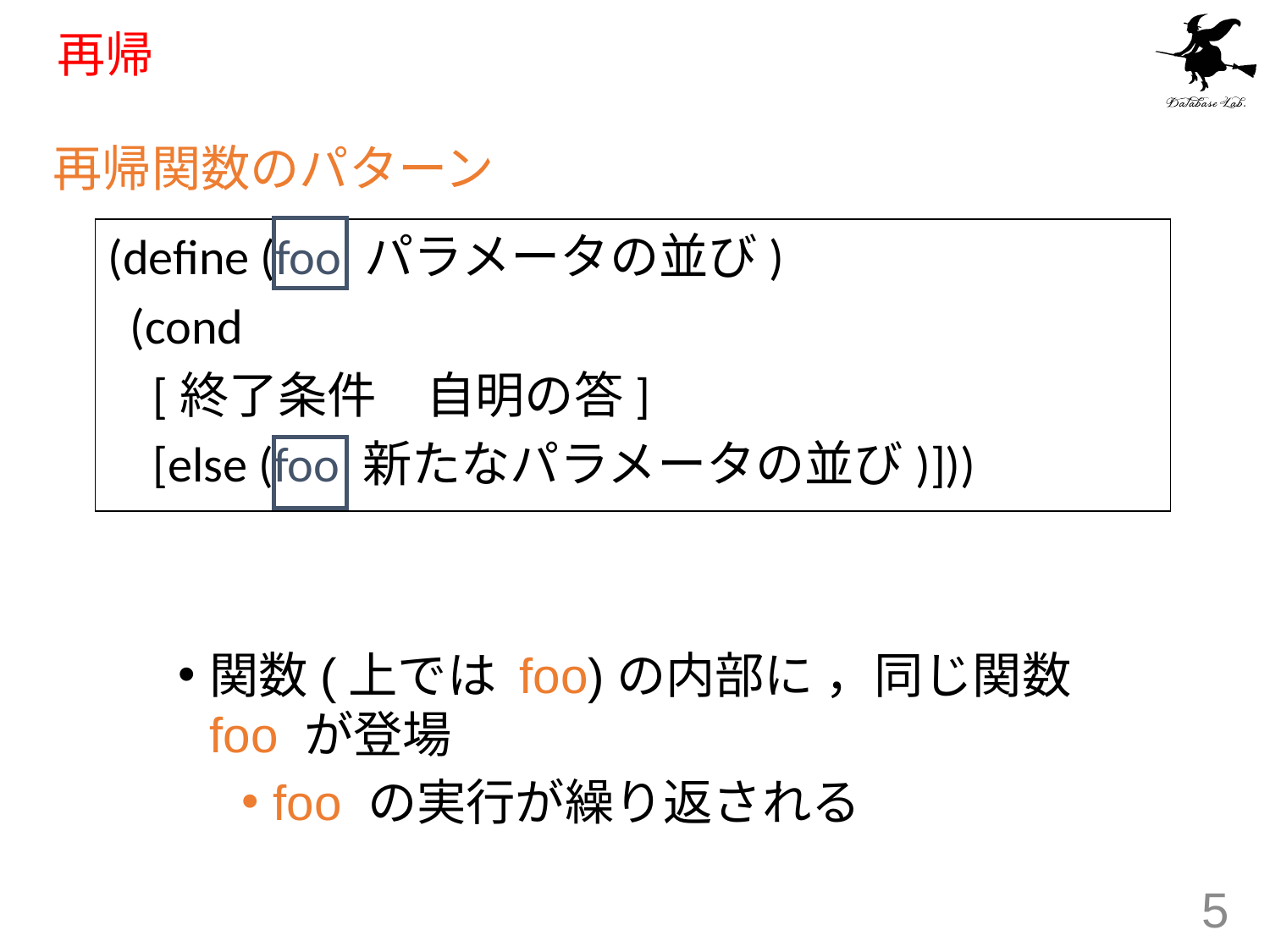

# 再帰
再帰関数のパターン

(define (foo パラメータの並び)
  (cond
    [終了条件　自明の答]
    [else (foo 新たなパラメータの並び)]))

関数(上では foo)の内部に ，同じ関数 foo が登場
foo の実行が繰り返される

5